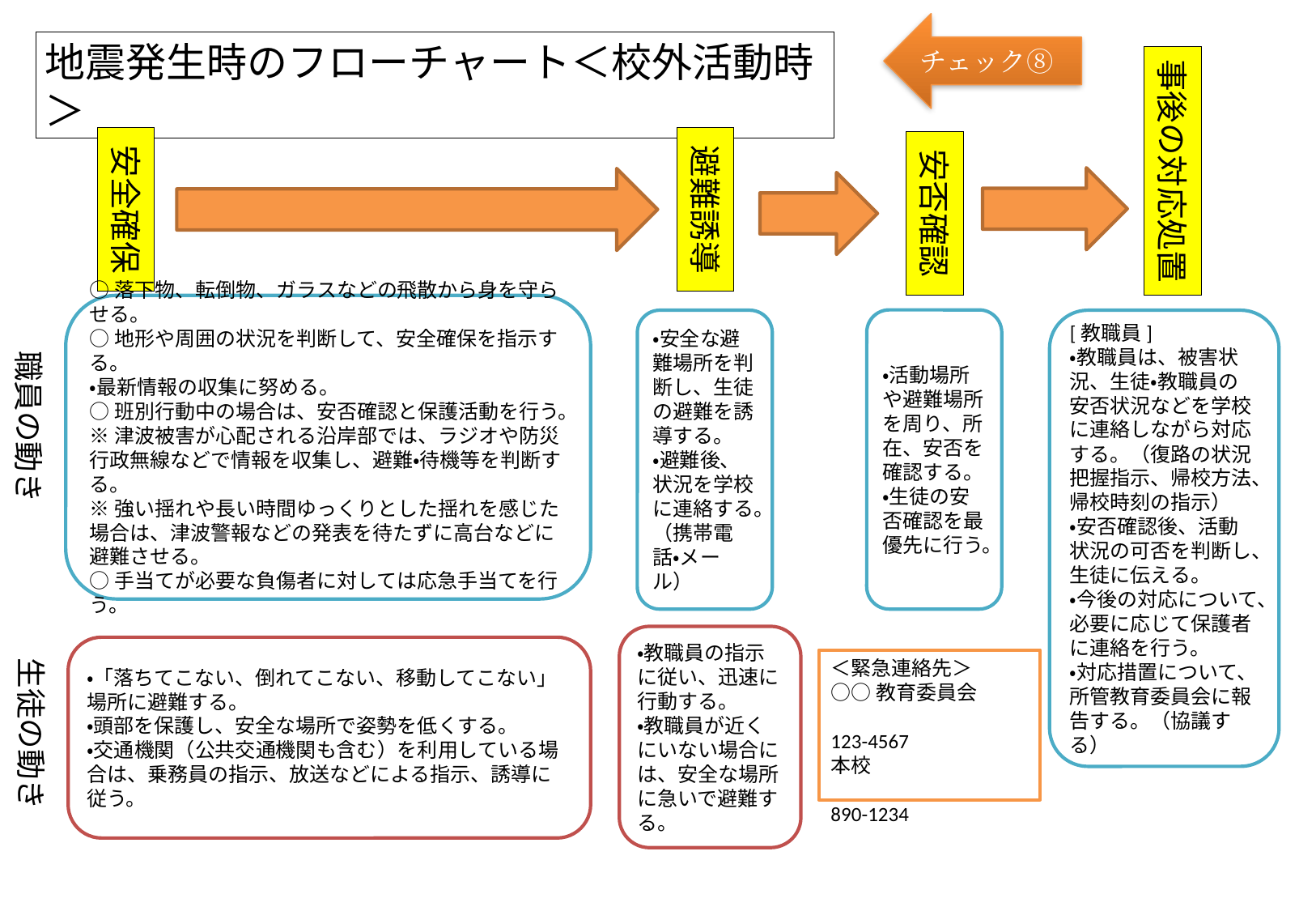

チェック⑧
地震発生時のフローチャート＜校外活動時＞
事後の対応処置
安全確保
避難誘導
安否確認

○落下物、転倒物、ガラスなどの飛散から身を守らせる。
○地形や周囲の状況を判断して、安全確保を指示する。
・最新情報の収集に努める。
○班別行動中の場合は、安否確認と保護活動を行う。
※津波被害が心配される沿岸部では、ラジオや防災行政無線などで情報を収集し、避難・待機等を判断する。
※強い揺れや長い時間ゆっくりとした揺れを感じた場合は、津波警報などの発表を待たずに高台などに避難させる。
○手当てが必要な負傷者に対しては応急手当てを行う。
・活動場所や避難場所を周り、所在、安否を確認する。
・生徒の安否確認を最優先に行う。
[教職員]
・教職員は、被害状況、生徒・教職員の安否状況などを学校に連絡しながら対応する。（復路の状況把握指示、帰校方法、帰校時刻の指示）
・安否確認後、活動状況の可否を判断し、生徒に伝える。
・今後の対応について、必要に応じて保護者に連絡を行う。
・対応措置について、所管教育委員会に報告する。（協議する）
・安全な避難場所を判断し、生徒の避難を誘導する。
・避難後、状況を学校に連絡する。（携帯電話・メール）
職員の動き
・教職員の指示に従い、迅速に行動する。
・教職員が近くにいない場合には、安全な場所に急いで避難する。
・「落ちてこない、倒れてこない、移動してこない」場所に避難する。
・頭部を保護し、安全な場所で姿勢を低くする。
・交通機関（公共交通機関も含む）を利用している場合は、乗務員の指示、放送などによる指示、誘導に従う。
＜緊急連絡先＞
○○教育委員会
　　　　　　　　123-4567
本校
　　　　　　　　890-1234
生徒の動き